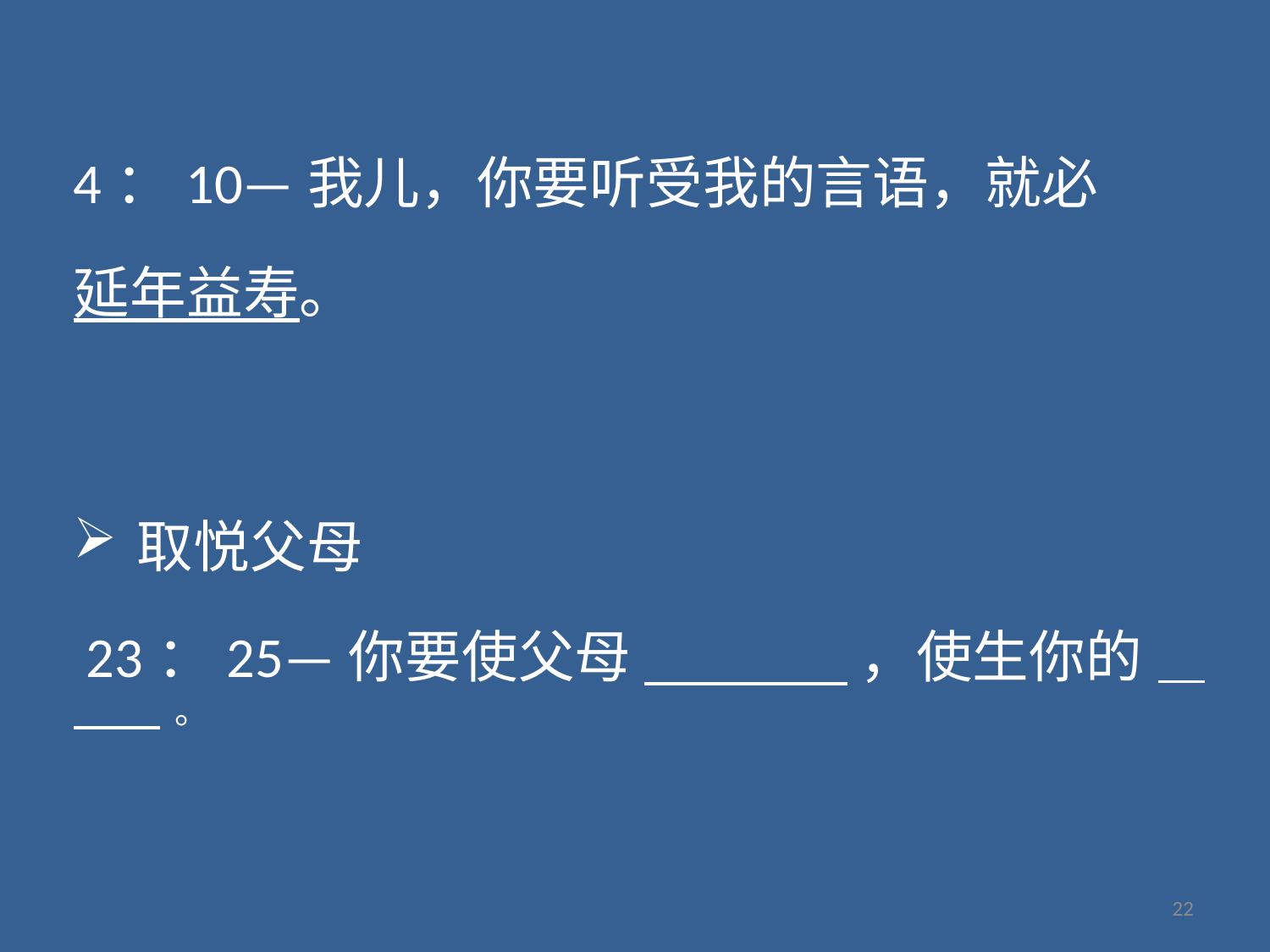

4：10—我儿，你要听受我的言语，就必
延年益寿。

取悦父母
 23：25—你要使父母                  ，使生你的                      。
22